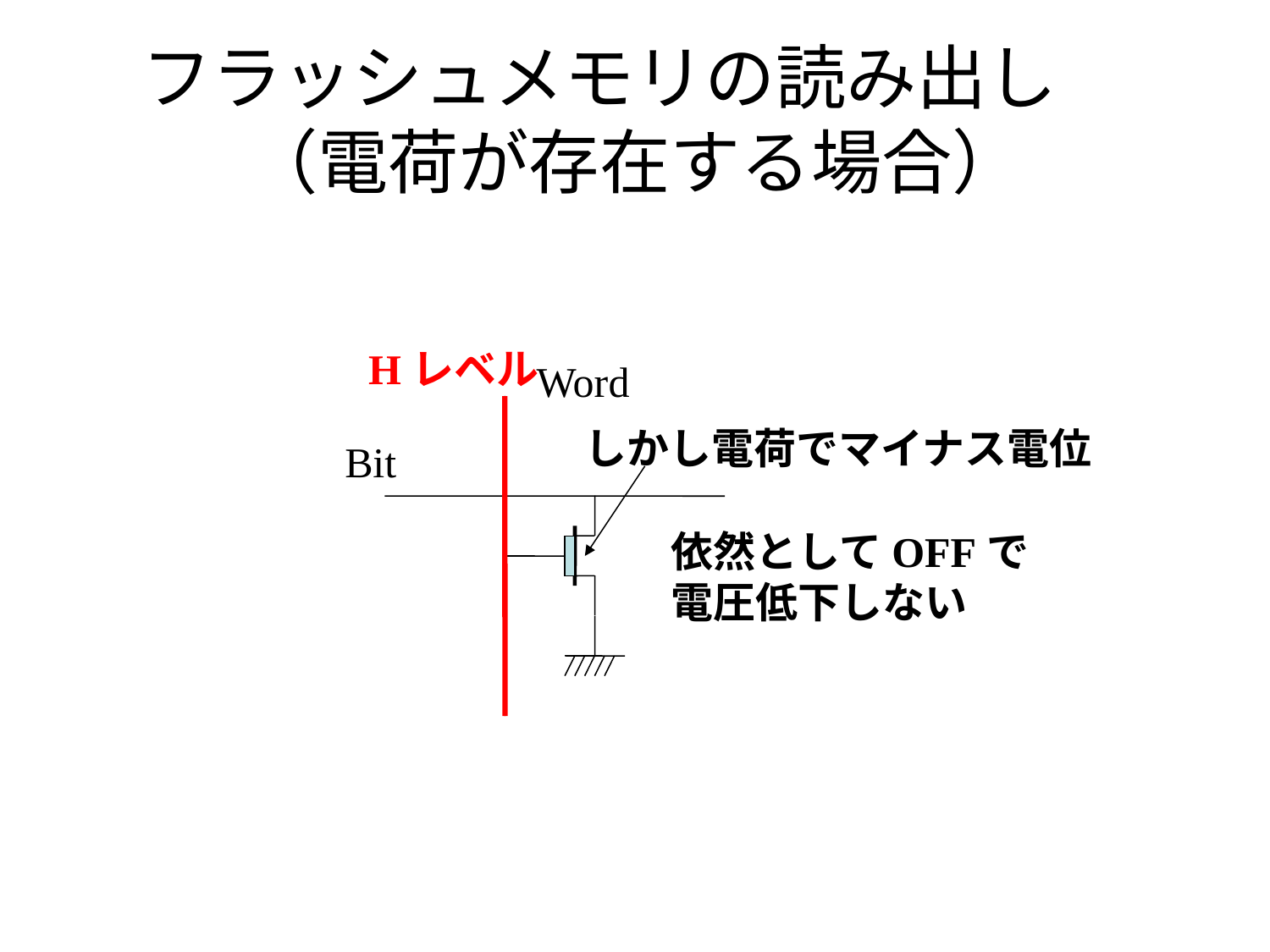

# フラッシュメモリの読み出し　 （電荷が存在する場合）
Hレベル
Word

しかし電荷でマイナス電位
Bit

依然としてOFFで
電圧低下しない